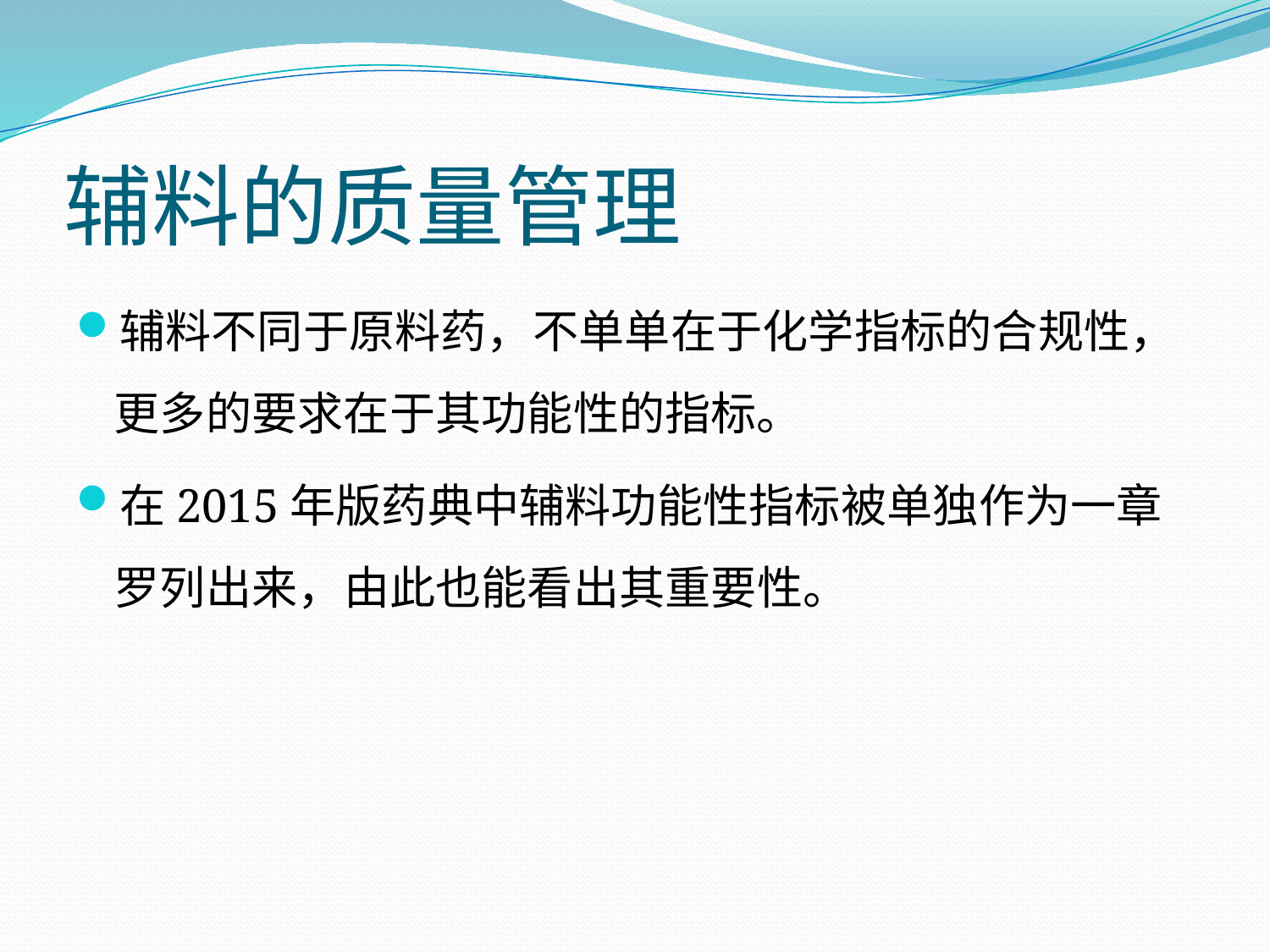

# 辅料的质量管理
辅料不同于原料药，不单单在于化学指标的合规性，更多的要求在于其功能性的指标。
在2015年版药典中辅料功能性指标被单独作为一章罗列出来，由此也能看出其重要性。